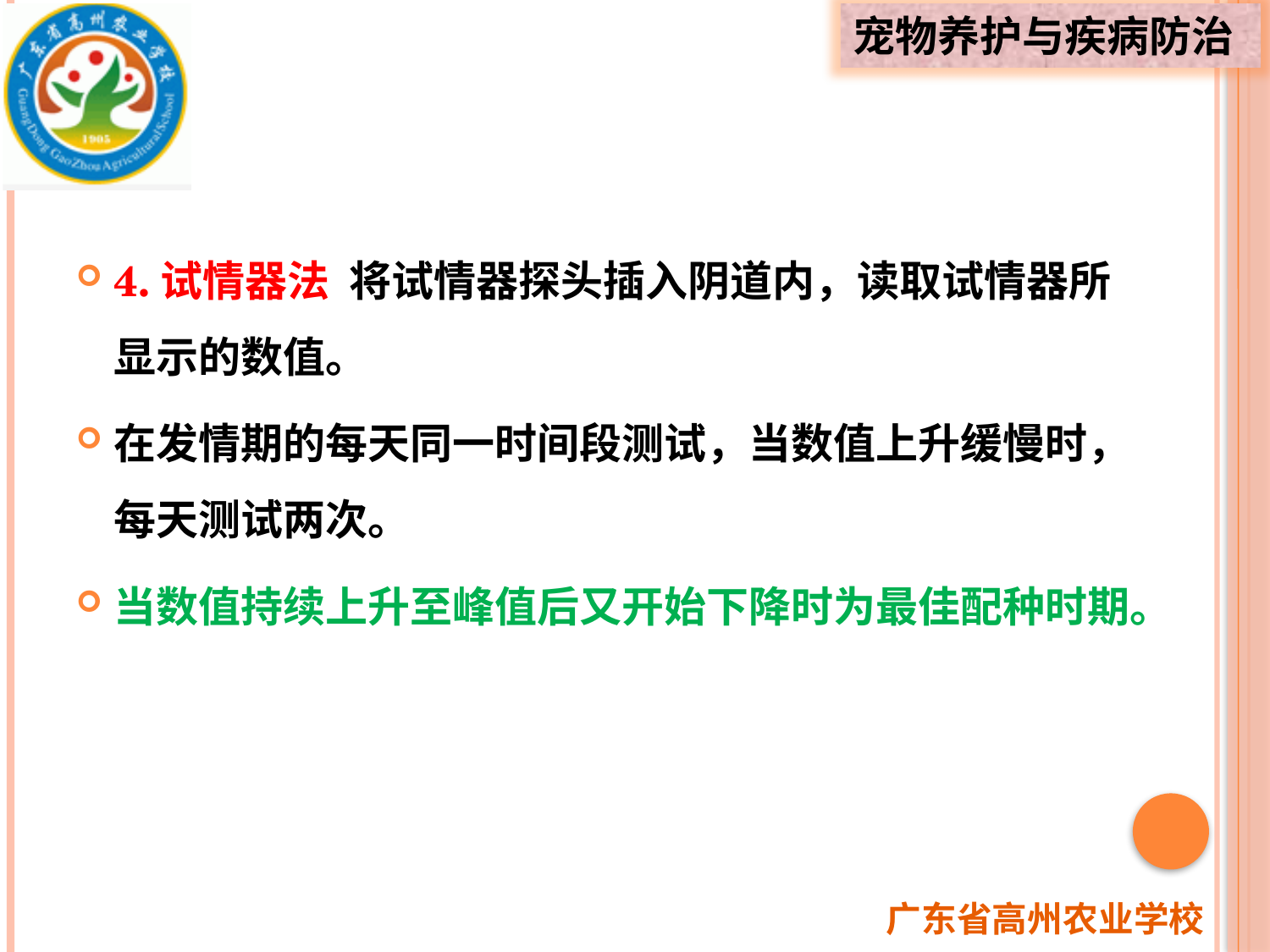

4.试情器法  将试情器探头插入阴道内，读取试情器所显示的数值。
在发情期的每天同一时间段测试，当数值上升缓慢时，每天测试两次。
当数值持续上升至峰值后又开始下降时为最佳配种时期。